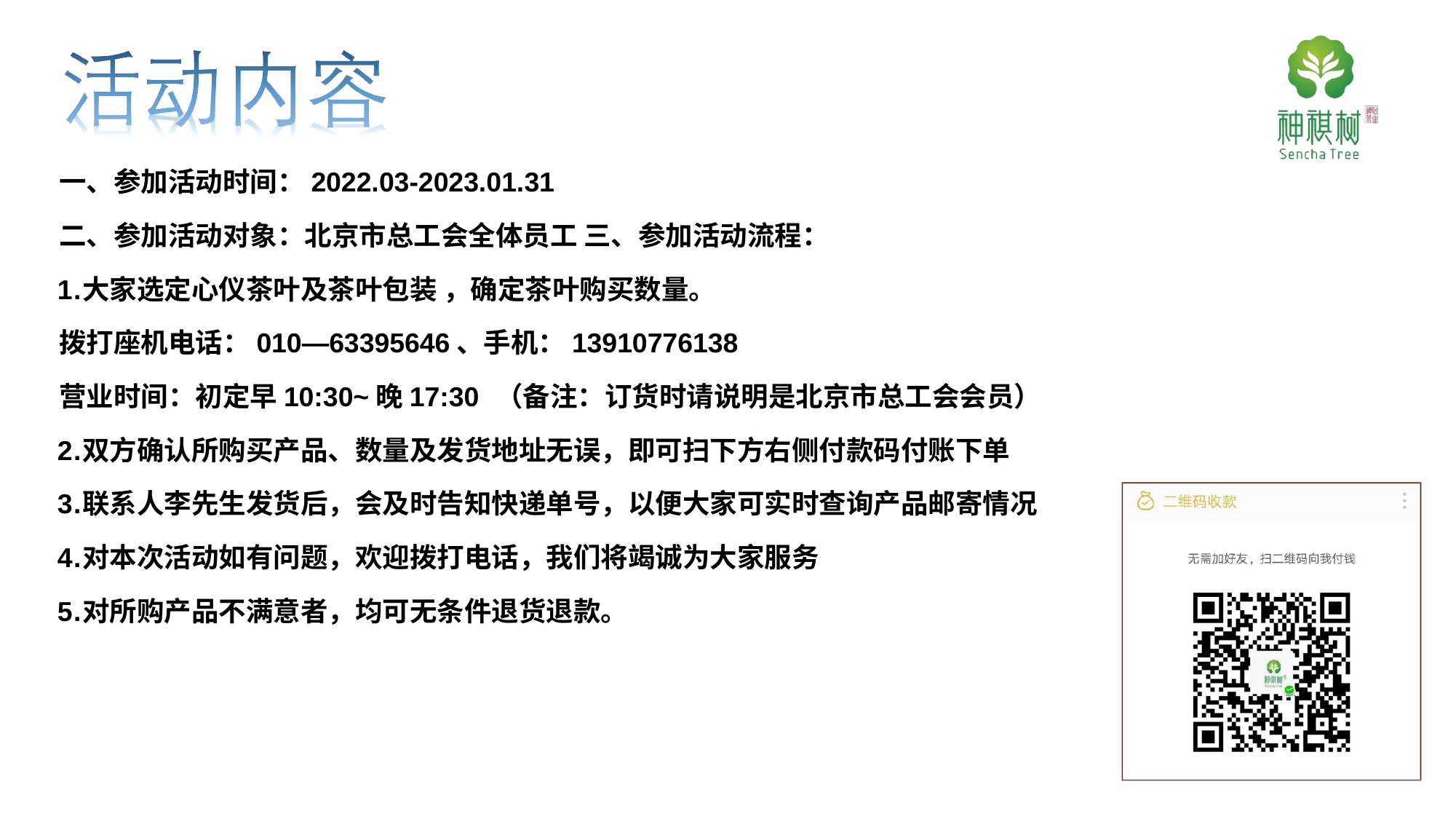

一、参加活动时间：2022.03-2023.01.31
二、参加活动对象：北京市总工会全体员工 三、参加活动流程：
大家选定心仪茶叶及茶叶包装 ，确定茶叶购买数量。
拨打座机电话：010—63395646、手机：13910776138
营业时间：初定早10:30~晚17:30	（备注：订货时请说明是北京市总工会会员）
双方确认所购买产品、数量及发货地址无误，即可扫下方右侧付款码付账下单
联系人李先生发货后，会及时告知快递单号，以便大家可实时查询产品邮寄情况
对本次活动如有问题，欢迎拨打电话，我们将竭诚为大家服务
对所购产品不满意者，均可无条件退货退款。